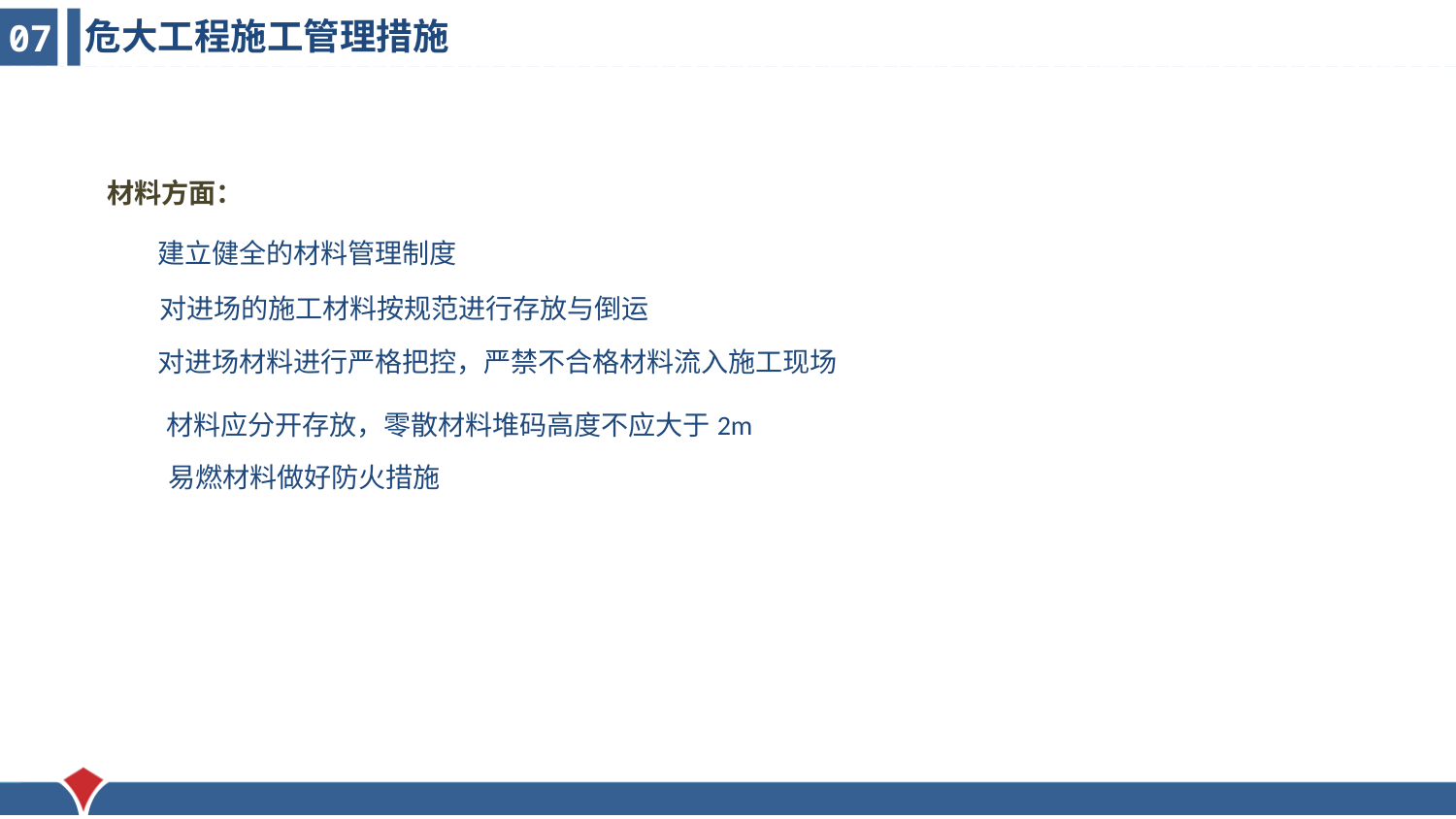

危大工程施工管理措施
07
材料方面：
建立健全的材料管理制度
对进场的施工材料按规范进行存放与倒运
对进场材料进行严格把控，严禁不合格材料流入施工现场
材料应分开存放，零散材料堆码高度不应大于2m
易燃材料做好防火措施